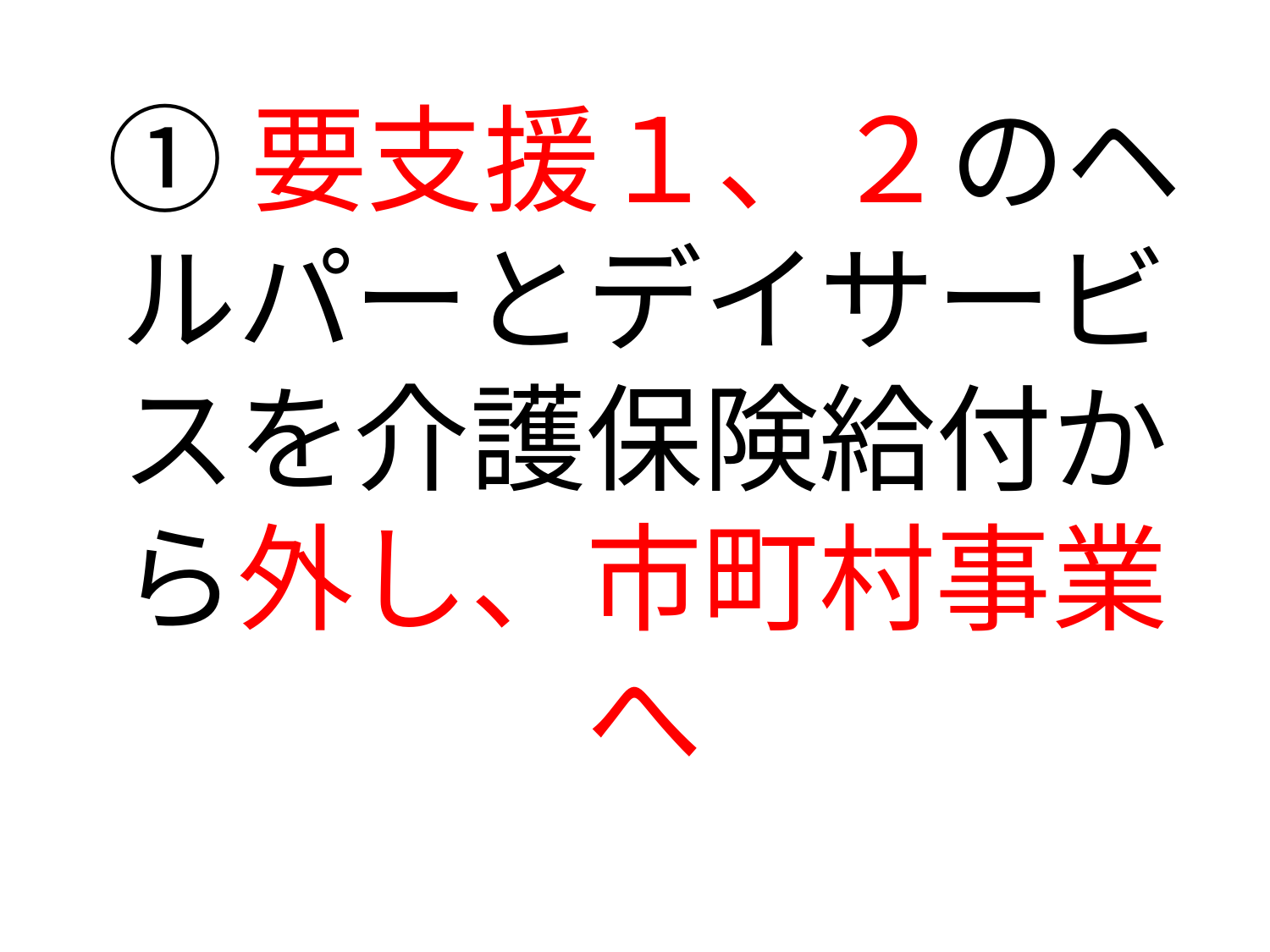

# ①要支援１、２のヘルパーとデイサービスを介護保険給付から外し、市町村事業へ